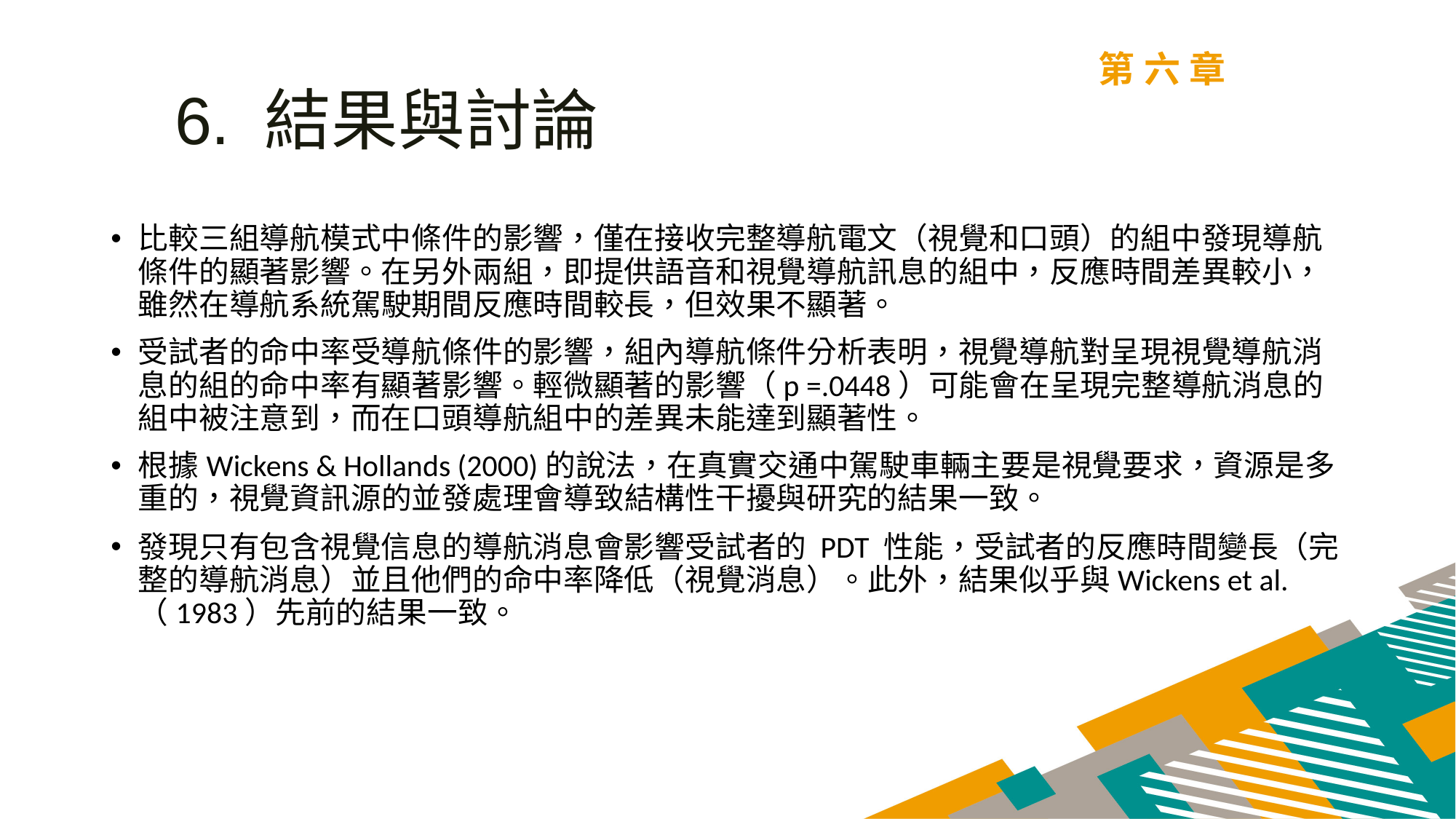

第六章
6. 結果與討論
比較三組導航模式中條件的影響，僅在接收完整導航電文（視覺和口頭）的組中發現導航條件的顯著影響。在另外兩組，即提供語音和視覺導航訊息的組中，反應時間差異較小，雖然在導航系統駕駛期間反應時間較長，但效果不顯著。
受試者的命中率受導航條件的影響，組內導航條件分析表明，視覺導航對呈現視覺導航消息的組的命中率有顯著影響。輕微顯著的影響（p =.0448）可能會在呈現完整導航消息的組中被注意到，而在口頭導航組中的差異未能達到顯著性。
根據Wickens & Hollands (2000)的說法，在真實交通中駕駛車輛主要是視覺要求，資源是多重的，視覺資訊源的並發處理會導致結構性干擾與研究的結果一致。
發現只有包含視覺信息的導航消息會影響受試者的 PDT 性能，受試者的反應時間變長（完整的導航消息）並且他們的命中率降低（視覺消息）。此外，結果似乎與Wickens et al.（1983）先前的結果一致。